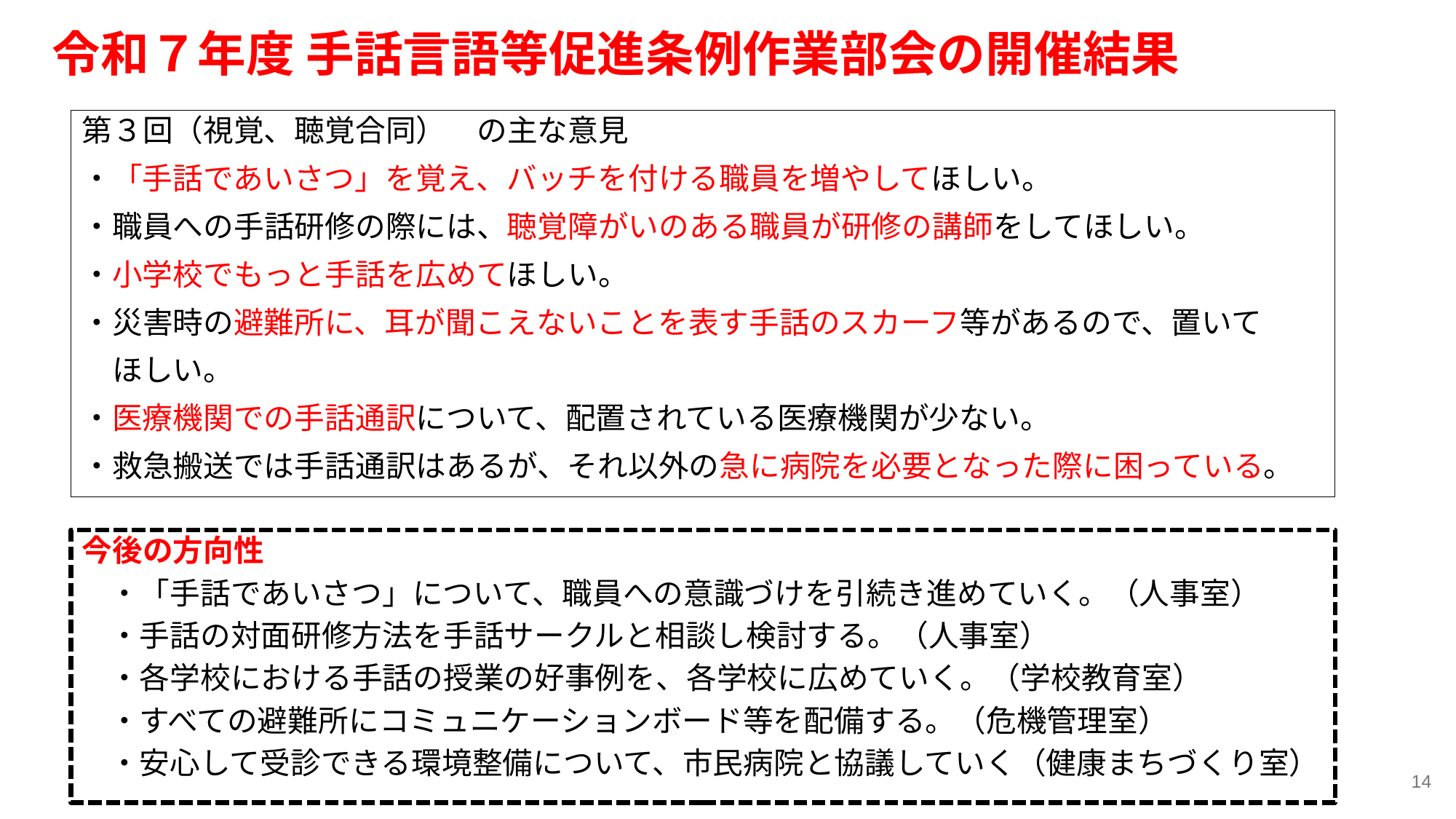

令和７年度 手話言語等促進条例作業部会の開催結果
第３回（視覚、聴覚合同）　の主な意見
・「手話であいさつ」を覚え、バッチを付ける職員を増やしてほしい。
・職員への手話研修の際には、聴覚障がいのある職員が研修の講師をしてほしい。
・小学校でもっと手話を広めてほしい。
・災害時の避難所に、耳が聞こえないことを表す手話のスカーフ等があるので、置いて
　ほしい。
・医療機関での手話通訳について、配置されている医療機関が少ない。
・救急搬送では手話通訳はあるが、それ以外の急に病院を必要となった際に困っている。
今後の方向性
・「手話であいさつ」について、職員への意識づけを引続き進めていく。（人事室）
・手話の対面研修方法を手話サークルと相談し検討する。（人事室）
・各学校における手話の授業の好事例を、各学校に広めていく。（学校教育室）
・すべての避難所にコミュニケーションボード等を配備する。（危機管理室）
・安心して受診できる環境整備について、市民病院と協議していく（健康まちづくり室）

14